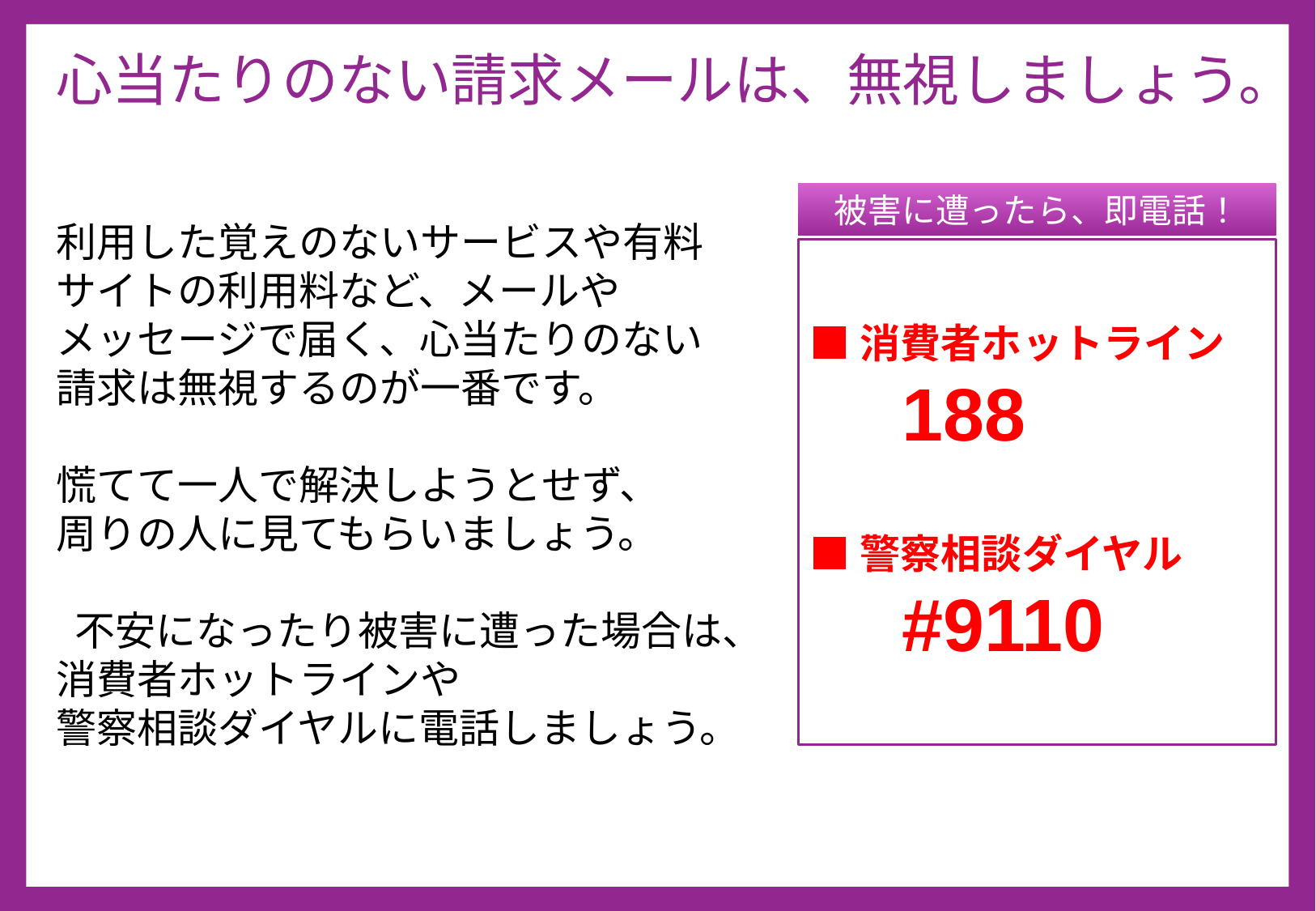

# 心当たりのない請求メールは、無視しましょう。
被害に遭ったら、即電話！
利用した覚えのないサービスや有料
サイトの利用料など、メールや
メッセージで届く、⼼当たりのない
請求は無視するのが⼀番です。

慌てて⼀⼈で解決しようとせず、
周りの⼈に⾒てもらいましょう。

 不安になったり被害に遭った場合は、
消費者ホットラインや
警察相談ダイヤルに電話しましょう。

■消費者ホットライン
　188

■警察相談ダイヤル
　#9110